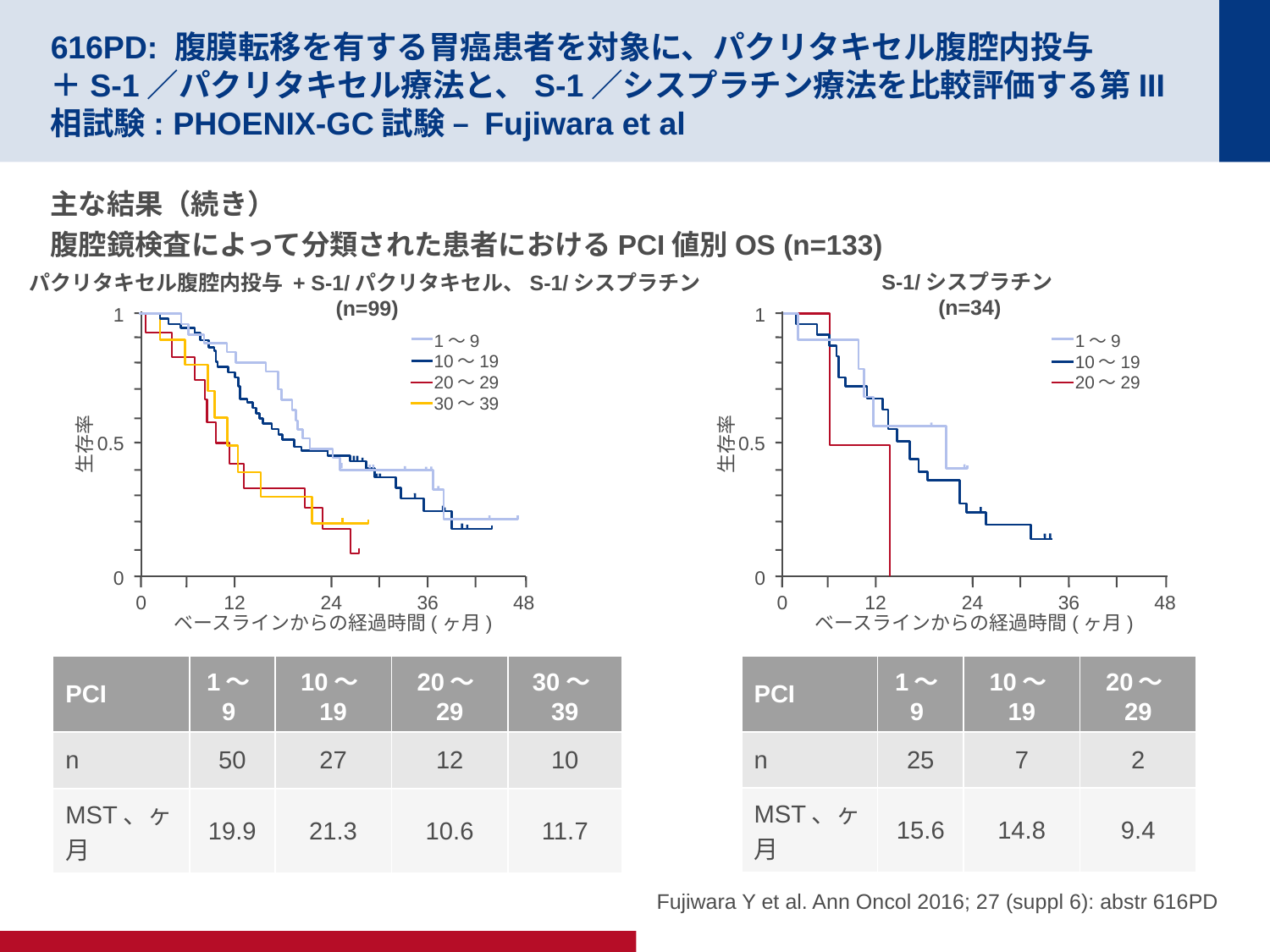

# 616PD: 腹膜転移を有する胃癌患者を対象に、パクリタキセル腹腔内投与 ＋S-1／パクリタキセル療法と、S-1／シスプラチン療法を比較評価する第III相試験: PHOENIX-GC試験 – Fujiwara et al
主な結果（続き）
腹腔鏡検査によって分類された患者におけるPCI値別OS (n=133)
S-1/シスプラチン
(n=34)
パクリタキセル腹腔内投与 + S-1/パクリタキセル、S-1/シスプラチン
(n=99)
1

0.5
生存率

0

0
12
24
36
48
ベースラインからの経過時間(ヶ月)
1

0.5
生存率

0

0
12
24
36
48
ベースラインからの経過時間(ヶ月)

1～9
10～19
20～29
30～39
1～9
10～19
20～29
| PCI | 1～9 | 10～19 | 20～29 | 30～39 |
| --- | --- | --- | --- | --- |
| n | 50 | 27 | 12 | 10 |
| MST、ヶ月 | 19.9 | 21.3 | 10.6 | 11.7 |
| PCI | 1～9 | 10～19 | 20～29 |
| --- | --- | --- | --- |
| n | 25 | 7 | 2 |
| MST、ヶ月 | 15.6 | 14.8 | 9.4 |
Fujiwara Y et al. Ann Oncol 2016; 27 (suppl 6): abstr 616PD